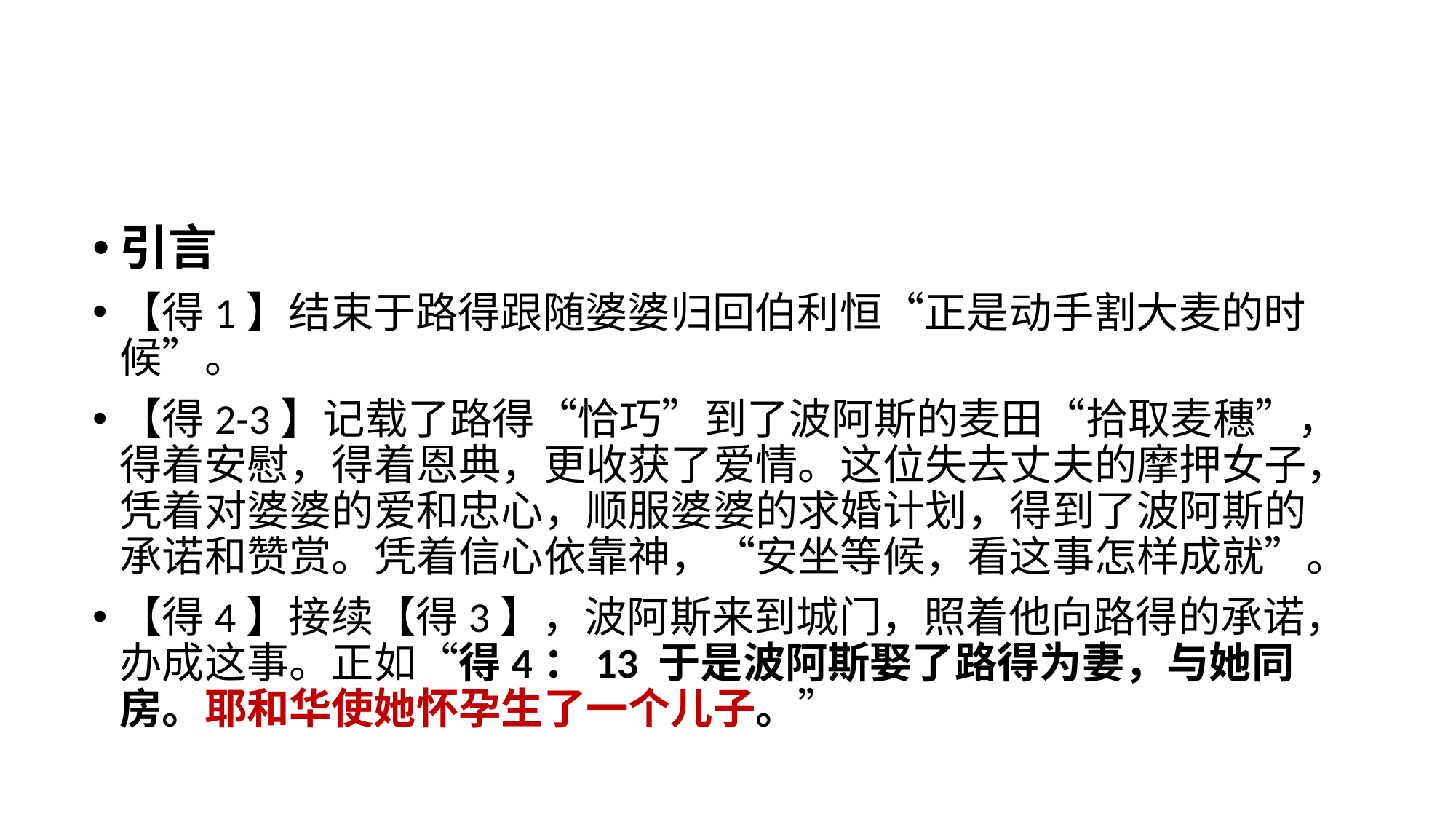

引言
【得1】结束于路得跟随婆婆归回伯利恒“正是动手割大麦的时候”。
【得2-3】记载了路得“恰巧”到了波阿斯的麦田“拾取麦穗”，得着安慰，得着恩典，更收获了爱情。这位失去丈夫的摩押女子，凭着对婆婆的爱和忠心，顺服婆婆的求婚计划，得到了波阿斯的承诺和赞赏。凭着信心依靠神，“安坐等候，看这事怎样成就”。
【得4】接续【得3】，波阿斯来到城门，照着他向路得的承诺，办成这事。正如“得4：13 于是波阿斯娶了路得为妻，与她同房。耶和华使她怀孕生了一个儿子。”